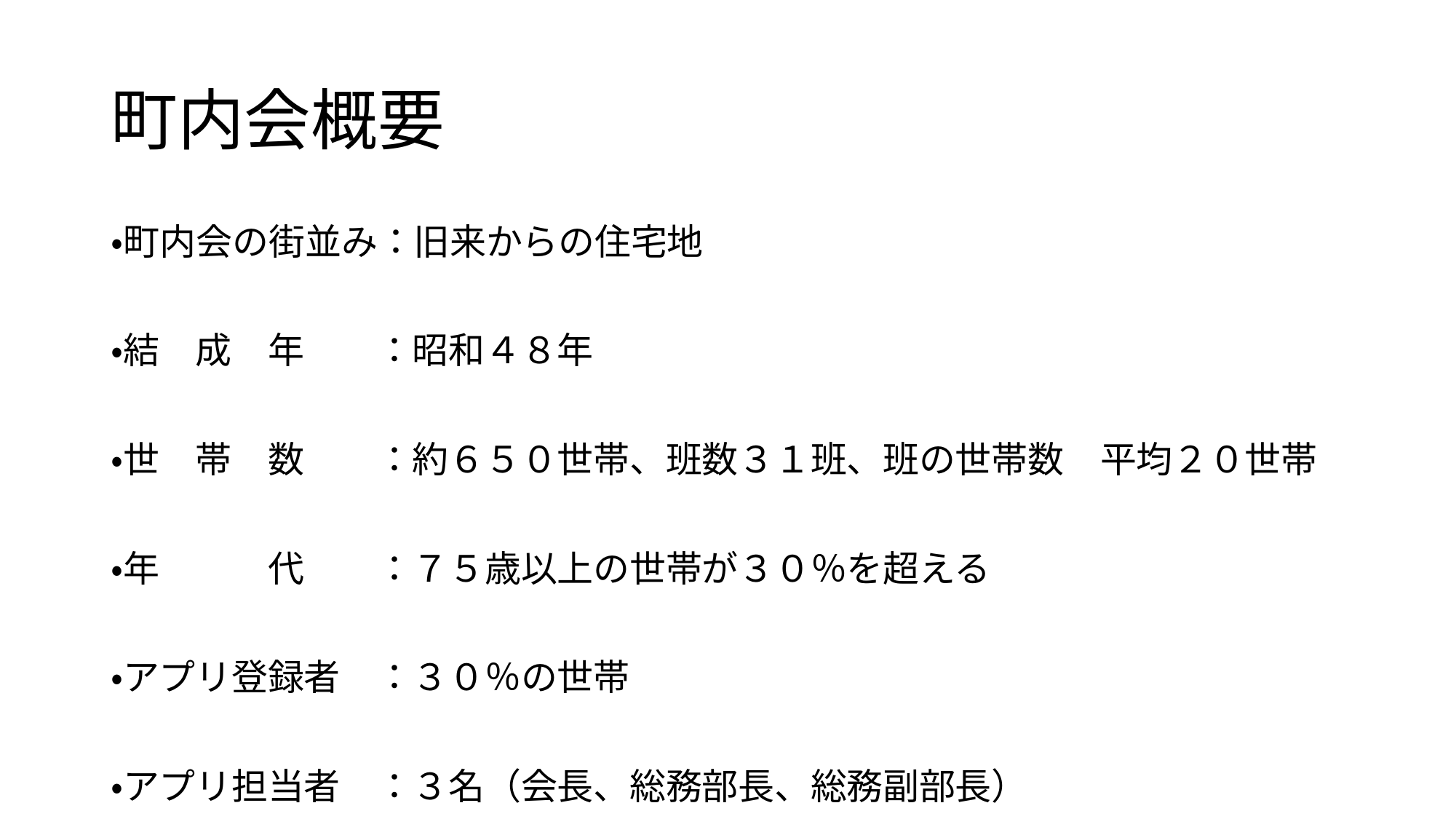

# 町内会概要
・町内会の街並み：旧来からの住宅地

・結　成　年　　：昭和４８年

・世　帯　数　　：約６５０世帯、班数３１班、班の世帯数　平均２０世帯

・年　　　代　　：７５歳以上の世帯が３０％を超える

・アプリ登録者　：３０％の世帯

・アプリ担当者　：３名（会長、総務部長、総務副部長）